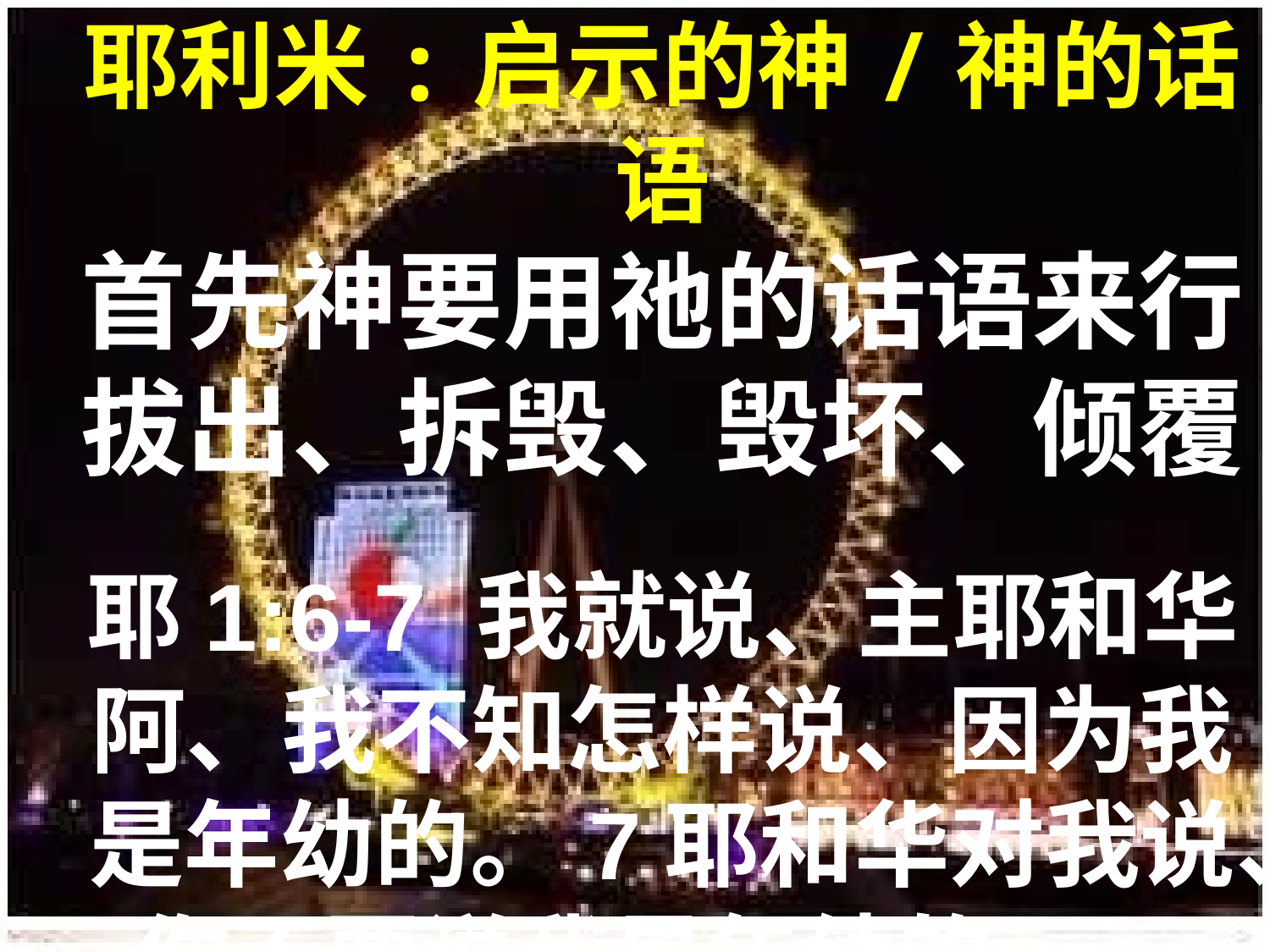

耶利米:启示的神/神的话语
首先神要用祂的话语来行拔出、拆毁、毁坏、倾覆

耶1:6-7 我就说、主耶和华阿、我不知怎样说、因为我是年幼的。7耶和华对我说、你不要说我是年幼的．...